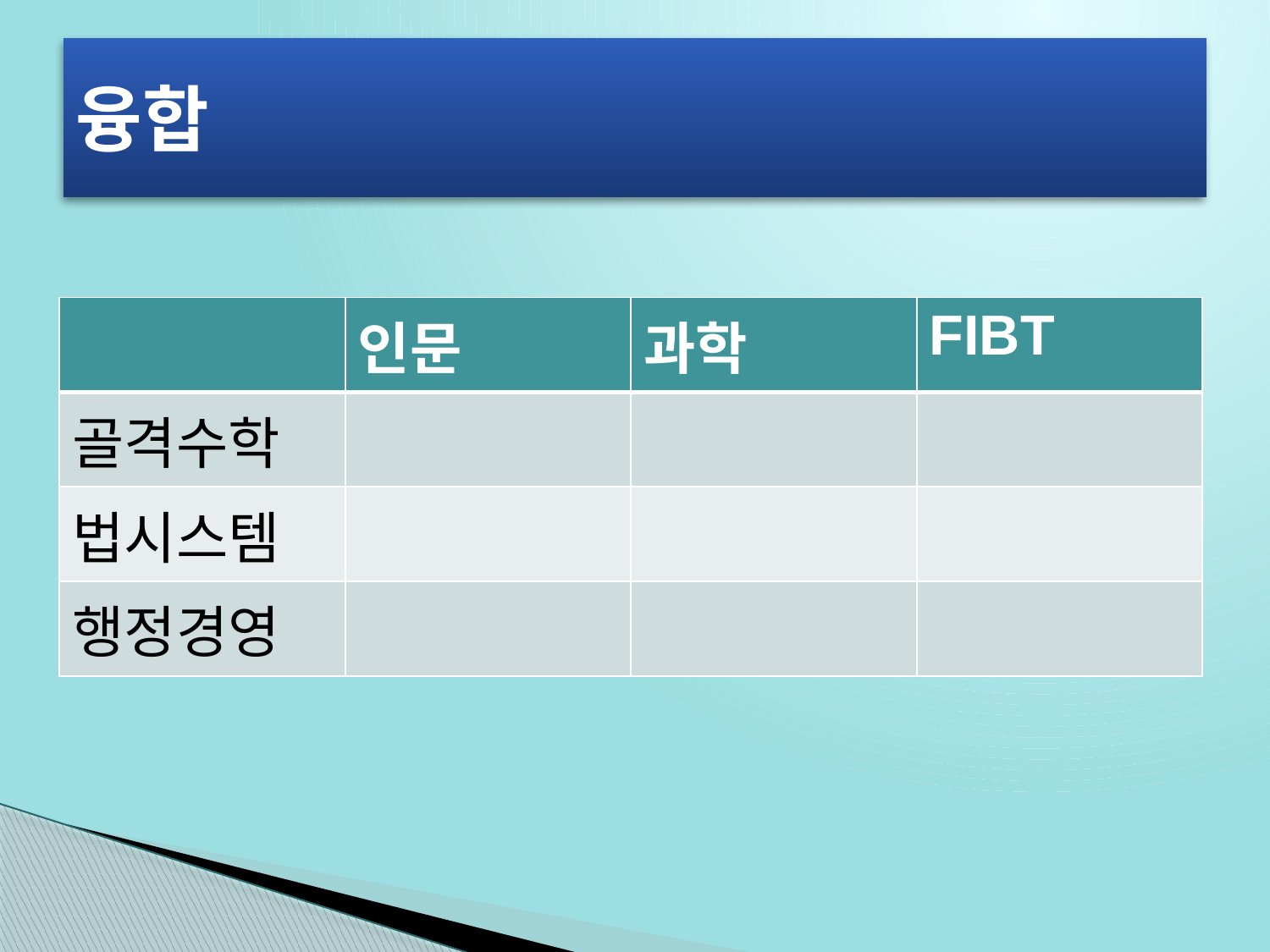

# 융합
|  | 인문 | 과학 | FIBT |
| --- | --- | --- | --- |
| 골격수학 |  |  |  |
| 법시스템 |  |  |  |
| 행정경영 |  |  |  |